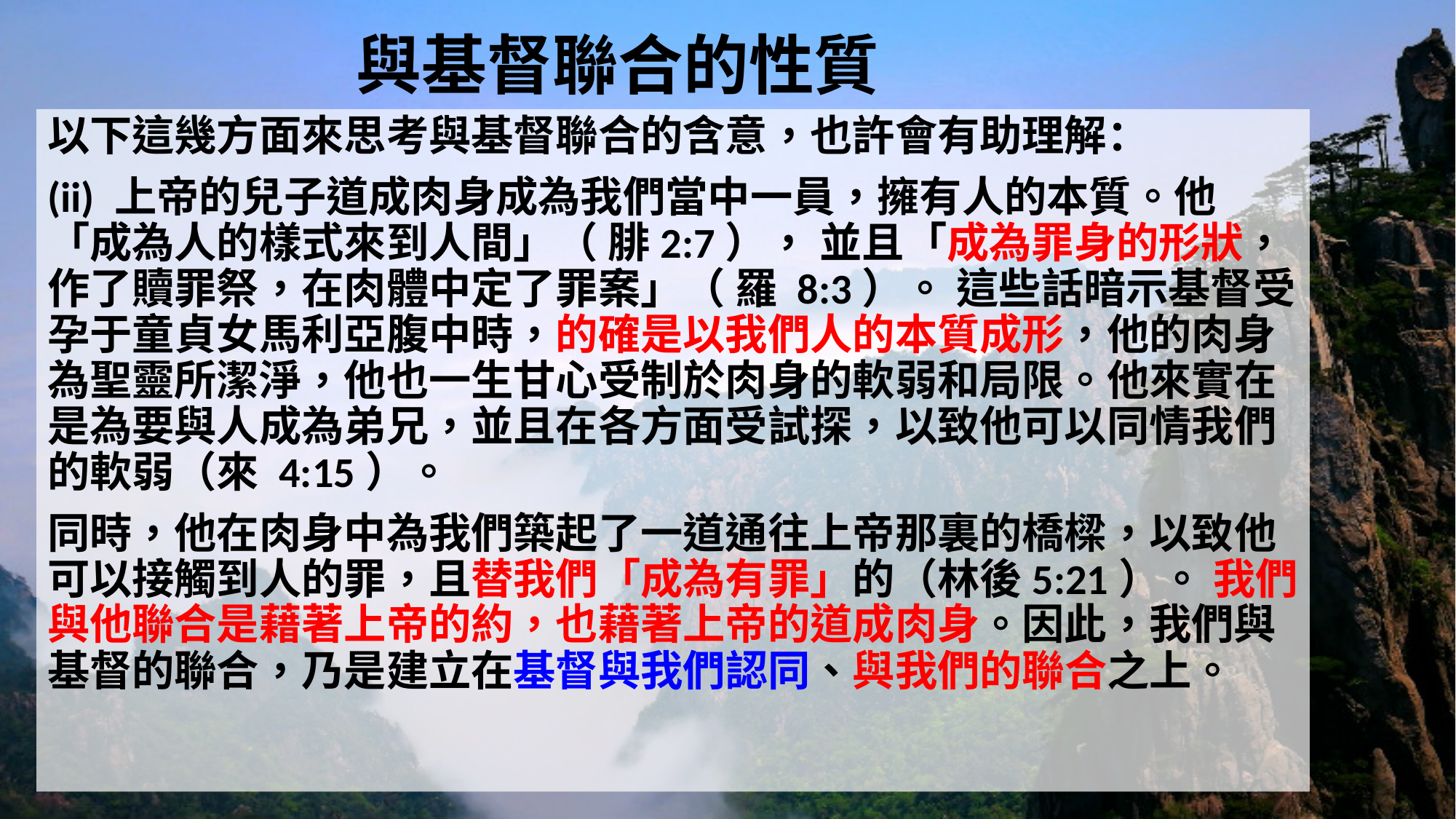

# 與基督聯合的性質
以下這幾方面來思考與基督聯合的含意，也許會有助理解：
(ii) 上帝的兒子道成肉身成為我們當中一員，擁有人的本質。他「成為人的樣式來到人間」（ 腓2:7）， 並且「成為罪身的形狀，作了贖罪祭，在肉體中定了罪案」（ 羅 8:3）。 這些話暗示基督受孕于童貞女馬利亞腹中時，的確是以我們人的本質成形，他的肉身為聖靈所潔淨，他也一生甘心受制於肉身的軟弱和局限。他來實在是為要與人成為弟兄，並且在各方面受試探，以致他可以同情我們的軟弱（來 4:15）。
同時，他在肉身中為我們築起了一道通往上帝那裏的橋樑，以致他可以接觸到人的罪，且替我們「成為有罪」的（林後5:21）。 我們與他聯合是藉著上帝的約，也藉著上帝的道成肉身。因此，我們與基督的聯合，乃是建立在基督與我們認同、與我們的聯合之上。